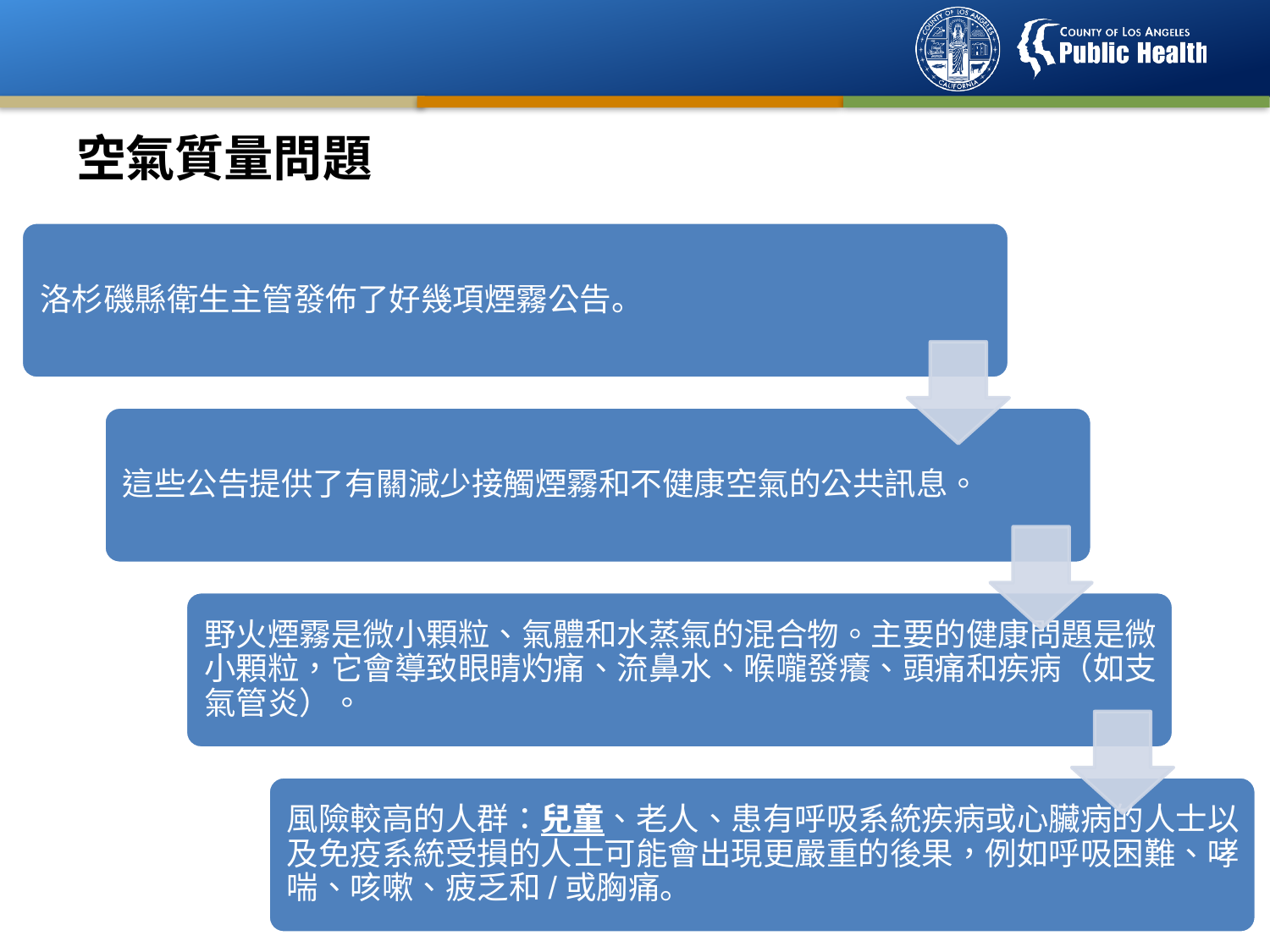

# 空氣質量問題
洛杉磯縣衛生主管發佈了好幾項煙霧公告。
這些公告提供了有關減少接觸煙霧和不健康空氣的公共訊息。
野火煙霧是微小顆粒、氣體和水蒸氣的混合物。主要的健康問題是微小顆粒，它會導致眼睛灼痛、流鼻水、喉嚨發癢、頭痛和疾病（如支氣管炎）。
風險較高的人群：兒童、老人、患有呼吸系統疾病或心臟病的人士以及免疫系統受損的人士可能會出現更嚴重的後果，例如呼吸困難、哮喘、咳嗽、疲乏和/或胸痛。

4